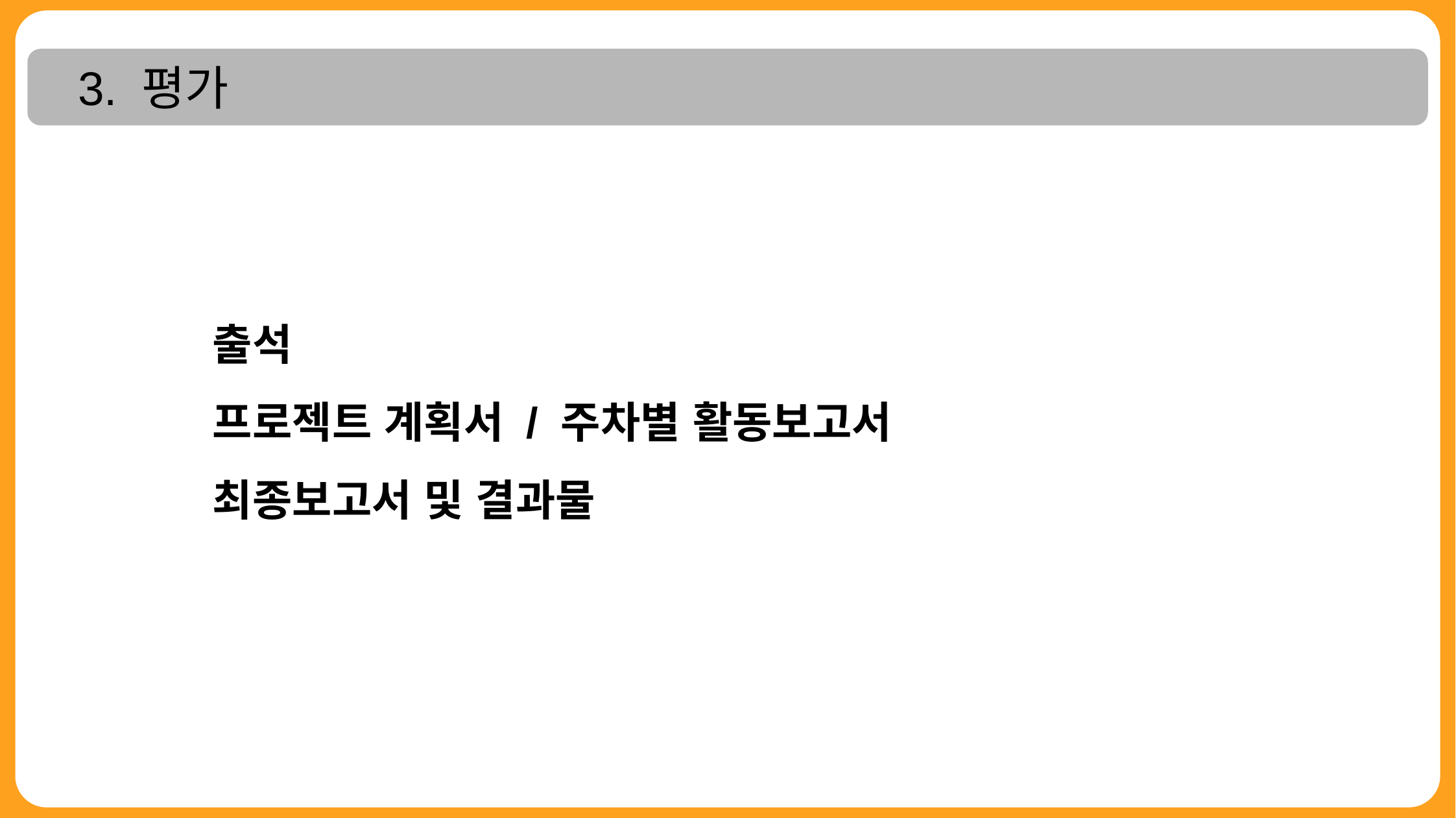

3. 평가
  출석
  프로젝트 계획서 / 주차별 활동보고서
  최종보고서 및 결과물